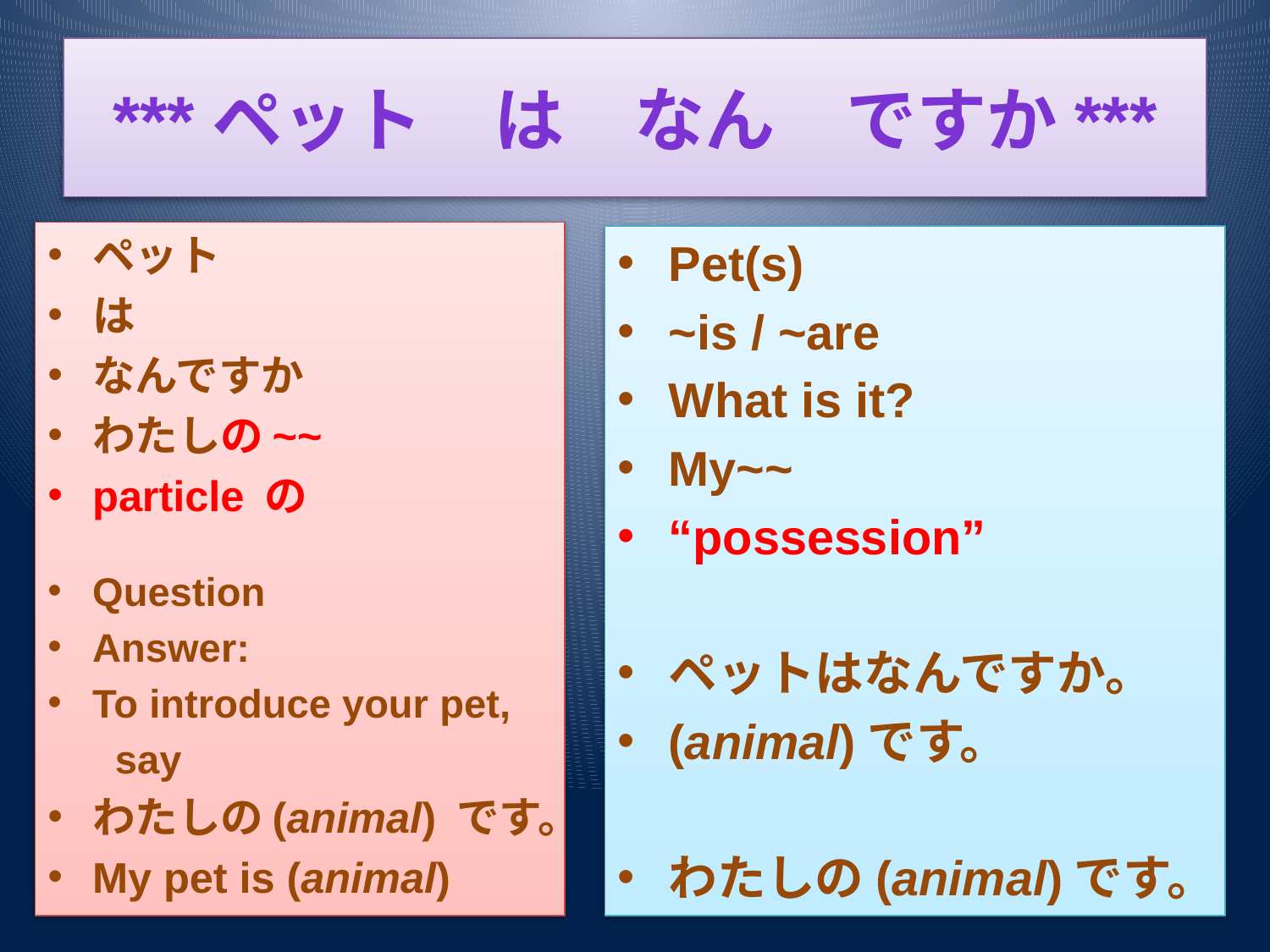

# ***ペット　は　なん　ですか***
ペット
は
なんですか
わたしの~~
particle の

Question
Answer:
To introduce your pet,
      say
わたしの(animal) です。
My pet is (animal)
Pet(s)
~is / ~are
What is it?
My~~
“possession”

ペットはなんですか。
(animal)です。

わたしの(animal)です。